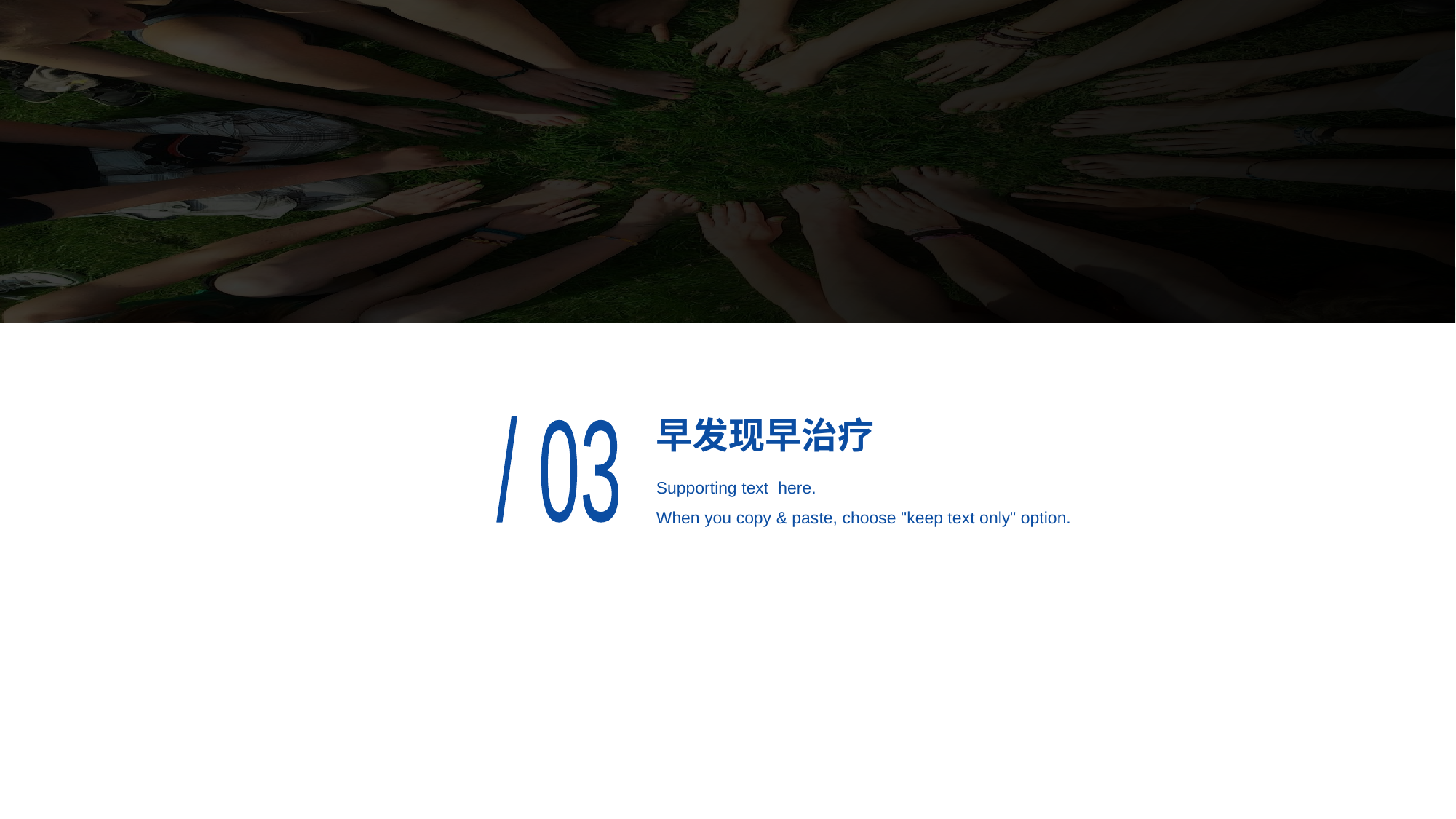

# 早发现早治疗
/ 03
Supporting text  here.
When you copy & paste, choose "keep text only" option.